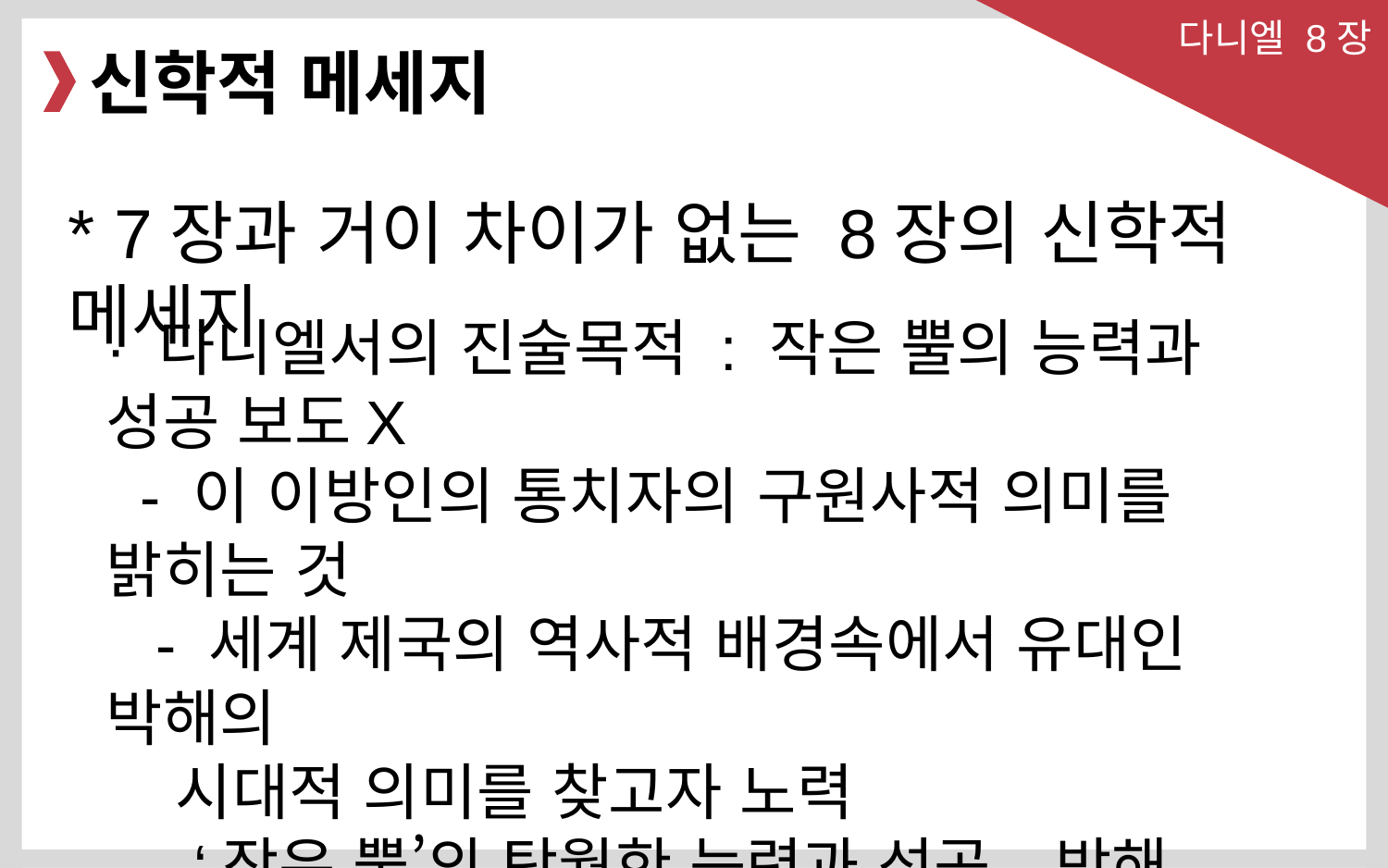

다니엘 8장
신학적 메세지

* 7장과 거이 차이가 없는 8장의 신학적 메세지
· 다니엘서의 진술목적 : 작은 뿔의 능력과 성공 보도X
  - 이 이방인의 통치자의 구원사적 의미를 밝히는 것
  - 세계 제국의 역사적 배경속에서 유대인 박해의
    시대적 의미를 찾고자 노력
  - ‘작은 뿔’의 탁월한 능력과 성공, 박해
   : 하나님의 허락하에서 ‘한시적으로’ 허용
   : 하나님의 역사의 시간표에 따라 사용된 ‘도구’